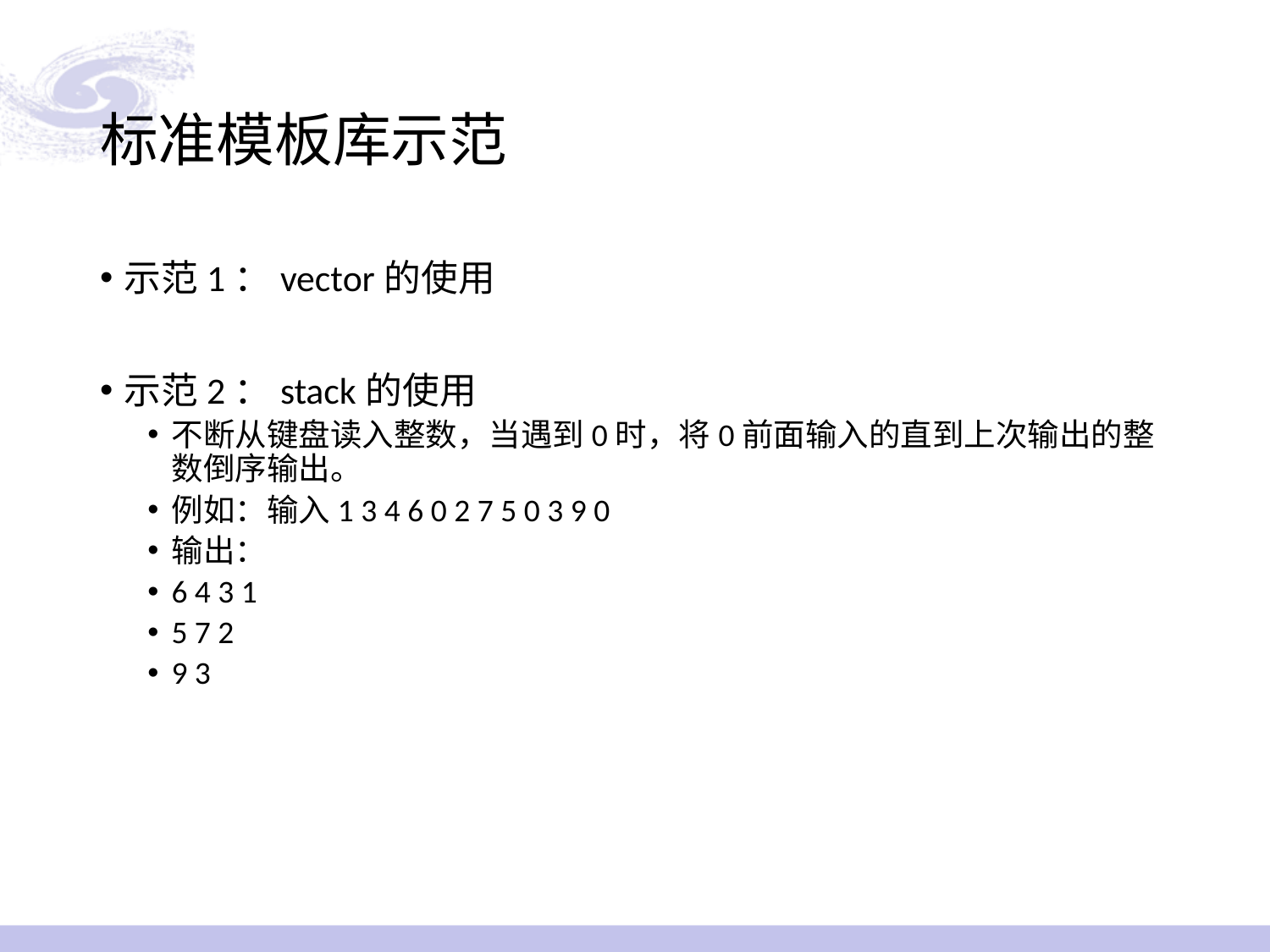

# 标准模板库示范
示范1：vector的使用

示范2：stack的使用
不断从键盘读入整数，当遇到0时，将0前面输入的直到上次输出的整数倒序输出。
例如：输入1 3 4 6 0 2 7 5 0 3 9 0
输出：
6 4 3 1
5 7 2
9 3